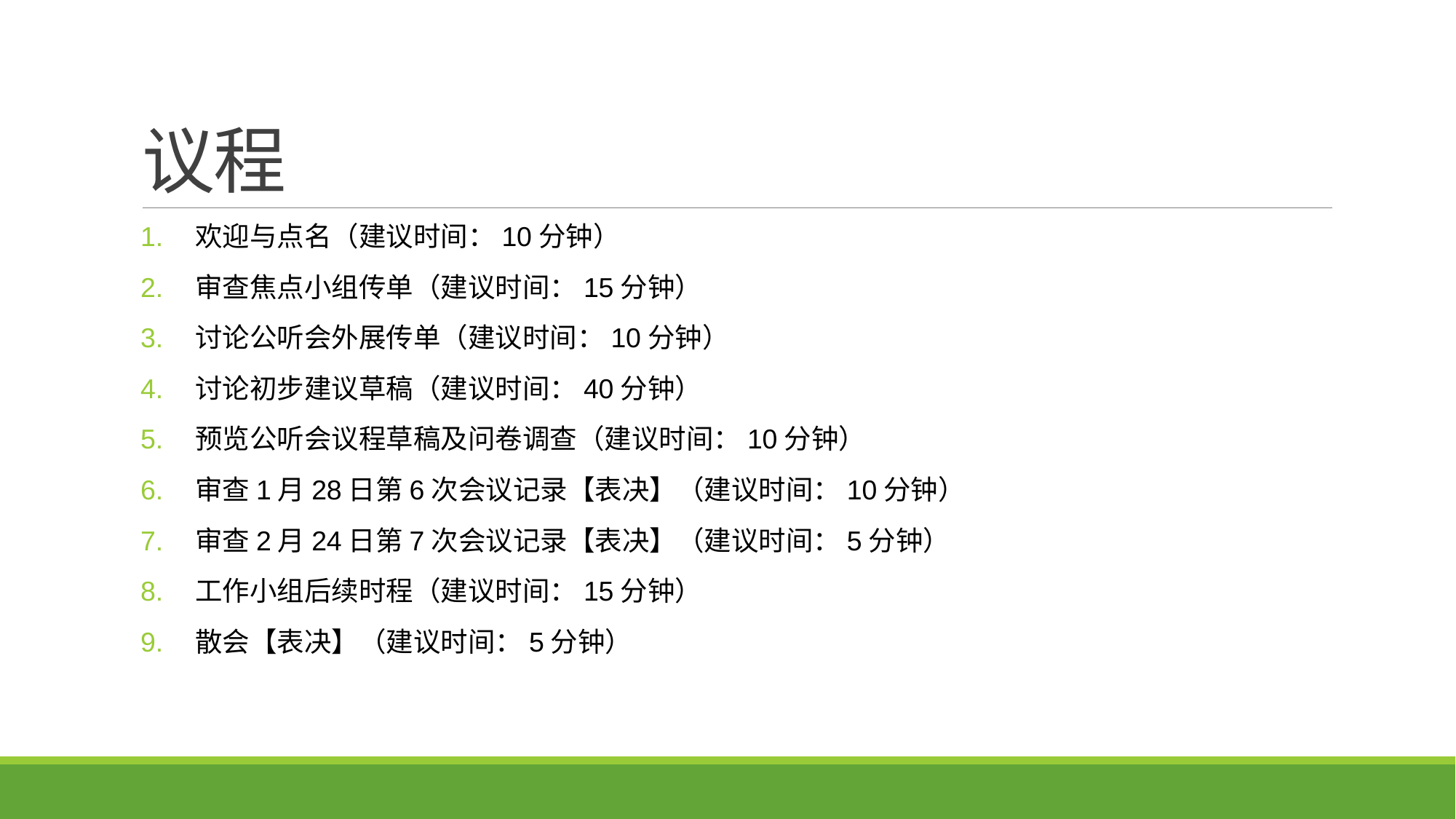

# 议程
欢迎与点名（建议时间：10分钟）
审查焦点小组传单（建议时间：15分钟）
讨论公听会外展传单（建议时间：10分钟）
讨论初步建议草稿（建议时间：40分钟）
预览公听会议程草稿及问卷调查（建议时间：10分钟）
审查1月28日第6次会议记录【表决】（建议时间：10分钟）
审查2月24日第7次会议记录【表决】（建议时间：5分钟）
工作小组后续时程（建议时间：15分钟）
散会【表决】（建议时间：5分钟）